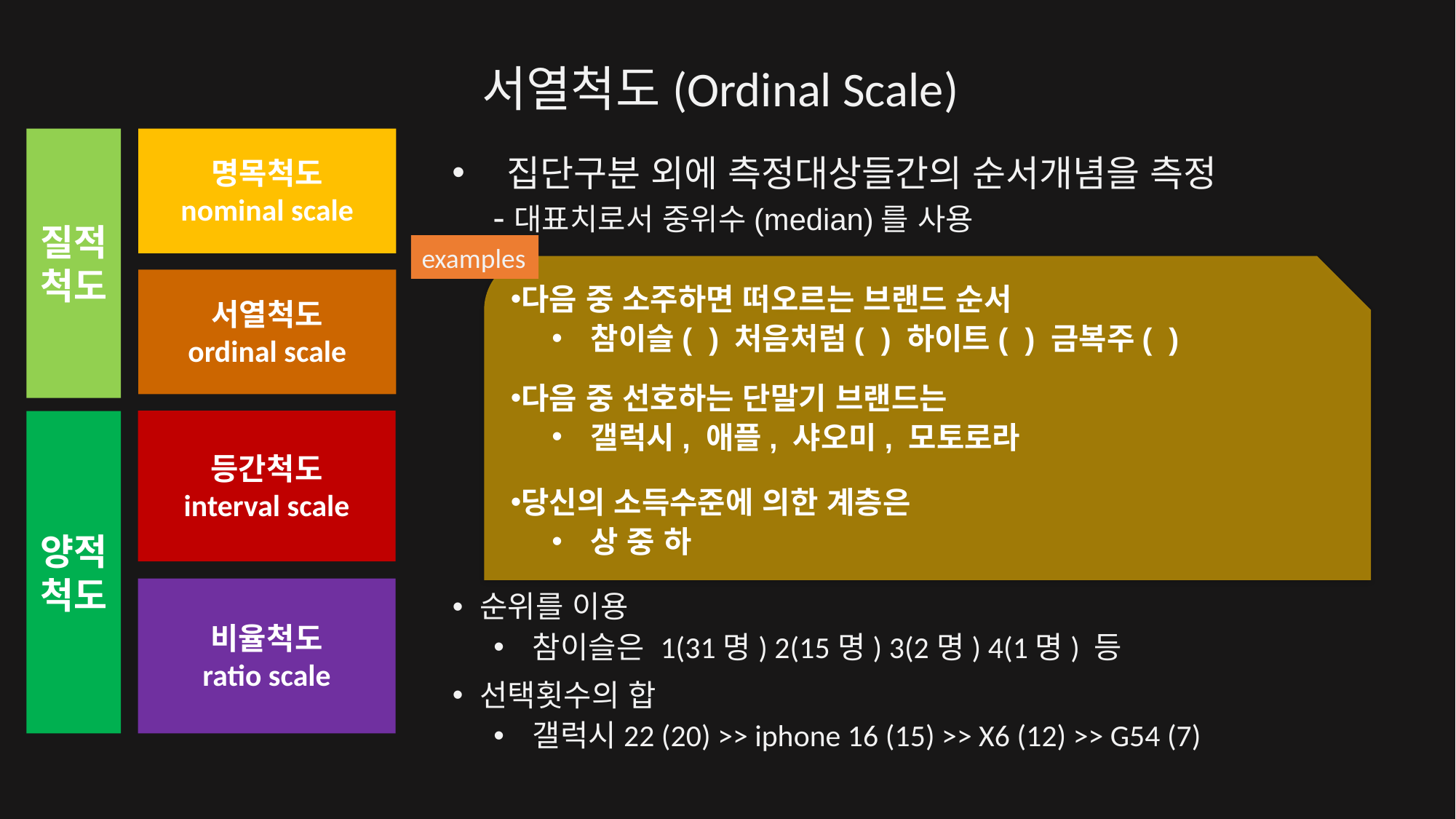

# 서열척도(Ordinal Scale)
질적척도
명목척도
nominal scale
집단구분 외에 측정대상들간의 순서개념을 측정
    -대표치로서 중위수(median)를 사용
examples
다음 중 소주하면 떠오르는 브랜드 순서
참이슬(  ) 처음처럼(  ) 하이트(  ) 금복주(  )

다음 중 선호하는 단말기 브랜드는
갤럭시, 애플, 샤오미, 모토로라

당신의 소득수준에 의한 계층은
상 중 하
서열척도
ordinal scale
등간척도
interval scale
양적척도
비율척도
ratio scale
순위를 이용
참이슬은 1(31명) 2(15명) 3(2명) 4(1명) 등
선택횟수의 합
갤럭시22 (20) >> iphone 16 (15) >> X6 (12) >> G54 (7)